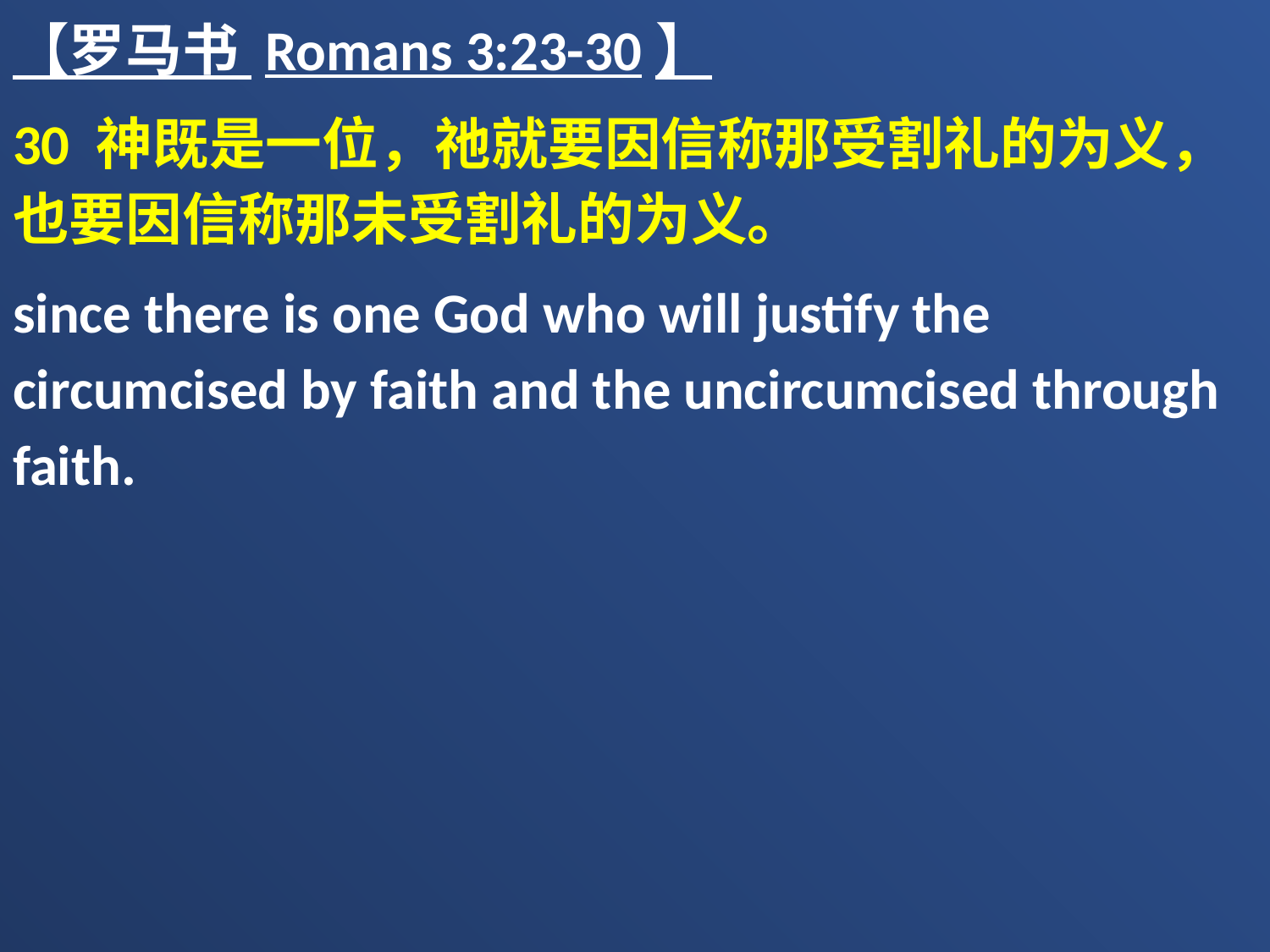

【罗马书 Romans 3:23-30】
30 神既是一位，祂就要因信称那受割礼的为义，也要因信称那未受割礼的为义。
since there is one God who will justify the circumcised by faith and the uncircumcised through faith.